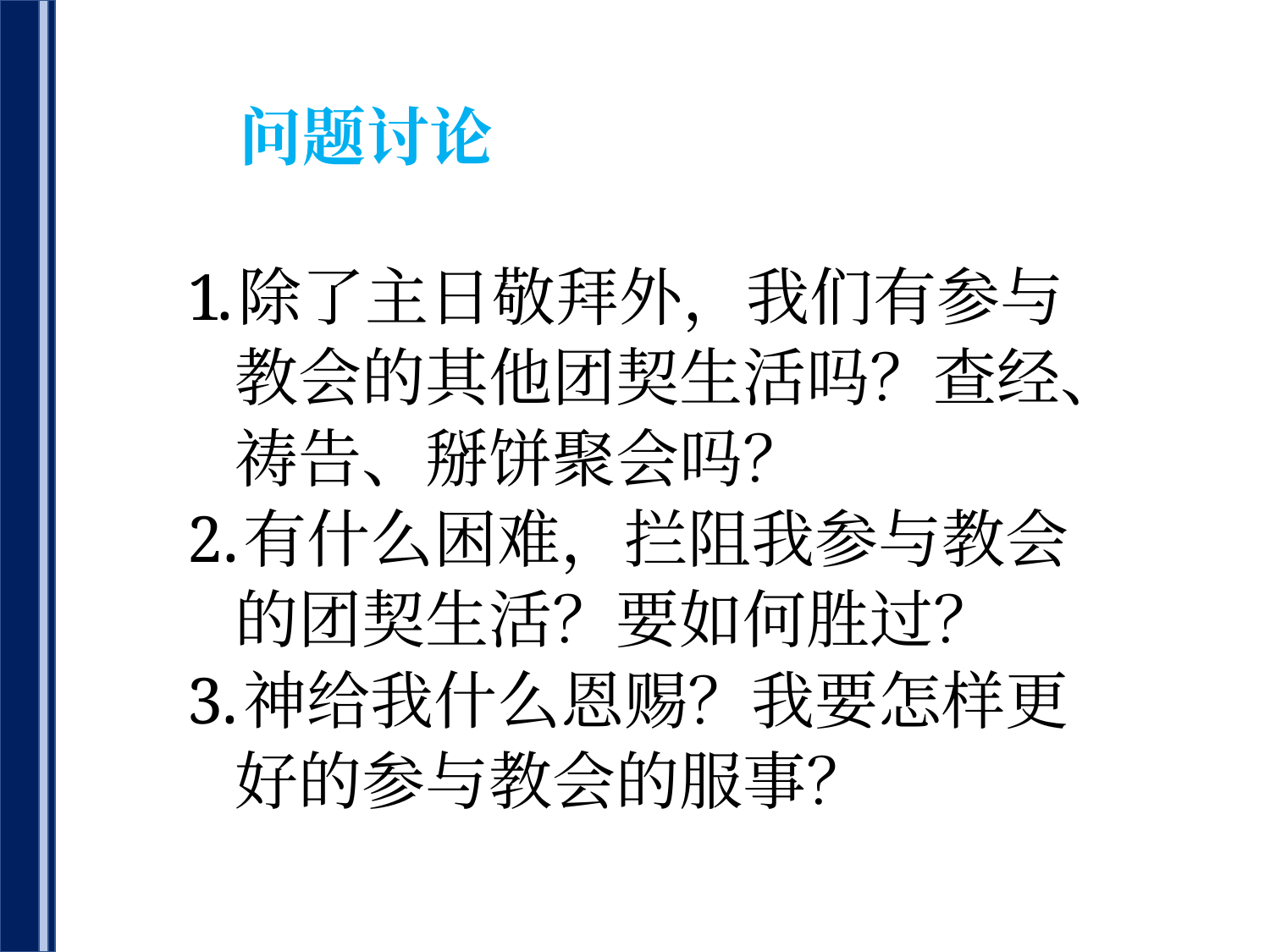

问题讨论
除了主日敬拜外，我们有参与教会的其他团契生活吗？查经、祷告、掰饼聚会吗？
有什么困难，拦阻我参与教会的团契生活？要如何胜过？
神给我什么恩赐？我要怎样更好的参与教会的服事？